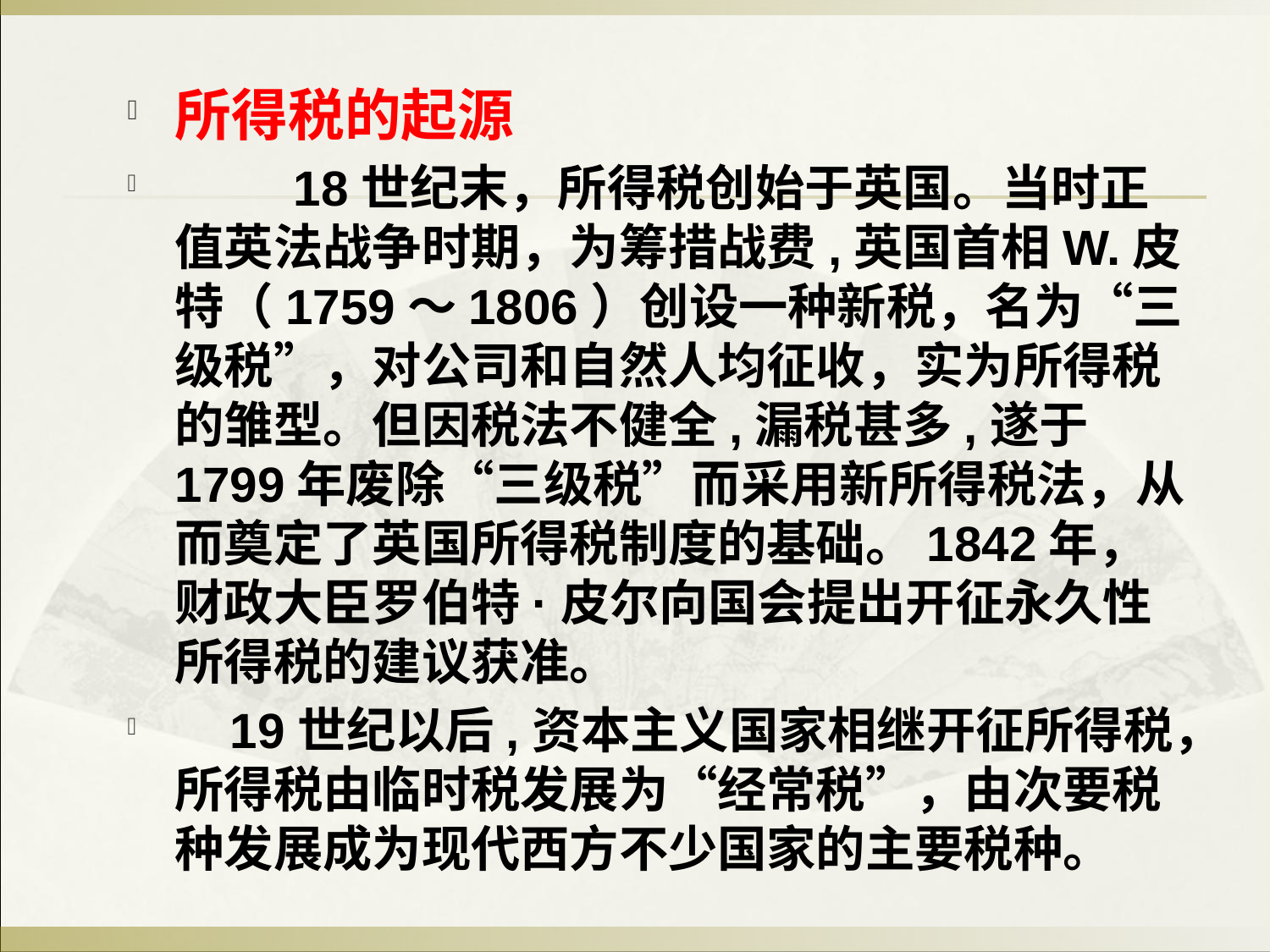

所得税的起源
    18世纪末，所得税创始于英国。当时正值英法战争时期，为筹措战费,英国首相W.皮特（1759～1806）创设一种新税，名为“三级税”，对公司和自然人均征收，实为所得税的雏型。但因税法不健全,漏税甚多,遂于1799年废除“三级税”而采用新所得税法，从而奠定了英国所得税制度的基础。1842年，财政大臣罗伯特·皮尔向国会提出开征永久性所得税的建议获准。
    19世纪以后,资本主义国家相继开征所得税，所得税由临时税发展为“经常税”，由次要税种发展成为现代西方不少国家的主要税种。